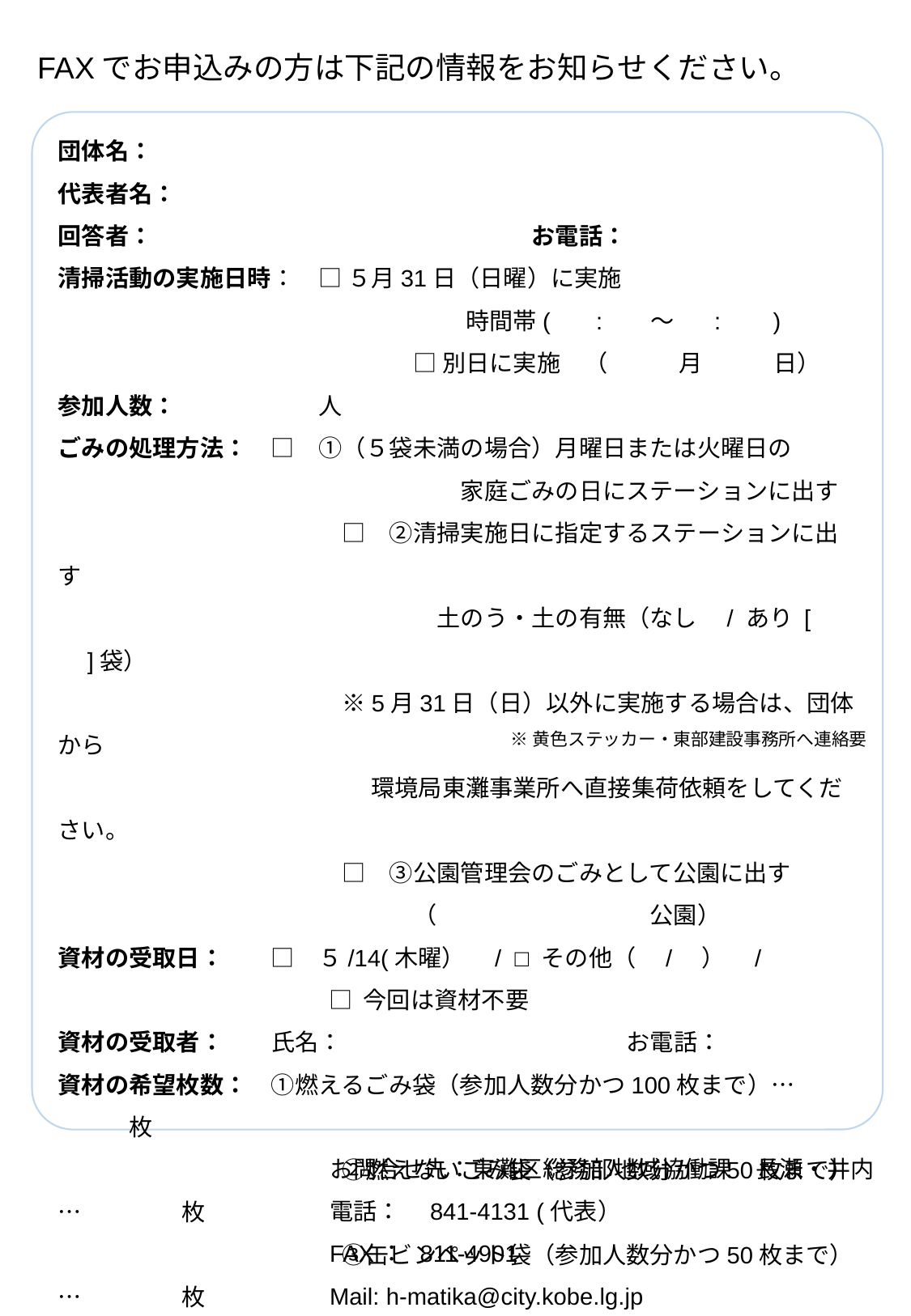

FAXでお申込みの方は下記の情報をお知らせください。

団体名：
代表者名：
回答者：　　　　　　　　　　　　　　　　お電話：
清掃活動の実施日時：　□ ５月31日（日曜）に実施
　　　　　　　　　　　　　　　 　　時間帯(　  :  　 ～  　: 　  )
　　　　　　　　　　　　　　　□ 別日に実施　（　　　月　　　日）
参加人数：　　　　　　人
ごみの処理方法：　□　①（５袋未満の場合）月曜日または火曜日の
　　　　　　　　　　　　　　　　　家庭ごみの日にステーションに出す
　　　　　　　　　　　　□　②清掃実施日に指定するステーションに出す
　　　　　　　　　　　　　　　　土のう・土の有無（なし　/ あり [　　]袋）
　　　　　　　　　　　　※5月31日（日）以外に実施する場合は、団体から
　　　　　　　　　　　　　 環境局東灘事業所へ直接集荷依頼をしてください。
　　　　　　　　　　　　□　③公園管理会のごみとして公園に出す
　　　　　　　　　　　　　　　（　　　　　　　　　公園）
資材の受取日：　　□　５/14(木曜）　/  □ その他（　/　）　/
　　　　　　　　　　　  □  今回は資材不要
資材の受取者：　　氏名：　　　　　　　　　　　　お電話：
資材の希望枚数：　①燃えるごみ袋（参加人数分かつ100枚まで）…　　　　　枚
　　　　　　　　　　　　②燃えないごみ袋（参加人数分かつ50枚まで）…　　　　 枚
　　　　　　　　　　　　③缶ビンペット袋（参加人数分かつ50枚まで） …　　　　 枚
　　　　　　　　　　　　④手持ちごみ袋（レジ袋サイズ・参加人数分まで）…　 　　枚

※黄色ステッカー・東部建設事務所へ連絡要
お問合せ先：東灘区総務部地域協働課　長瀬・井内
電話：　841-4131 (代表）
FAX：  811-4901
Mail: h-matika@city.kobe.lg.jp